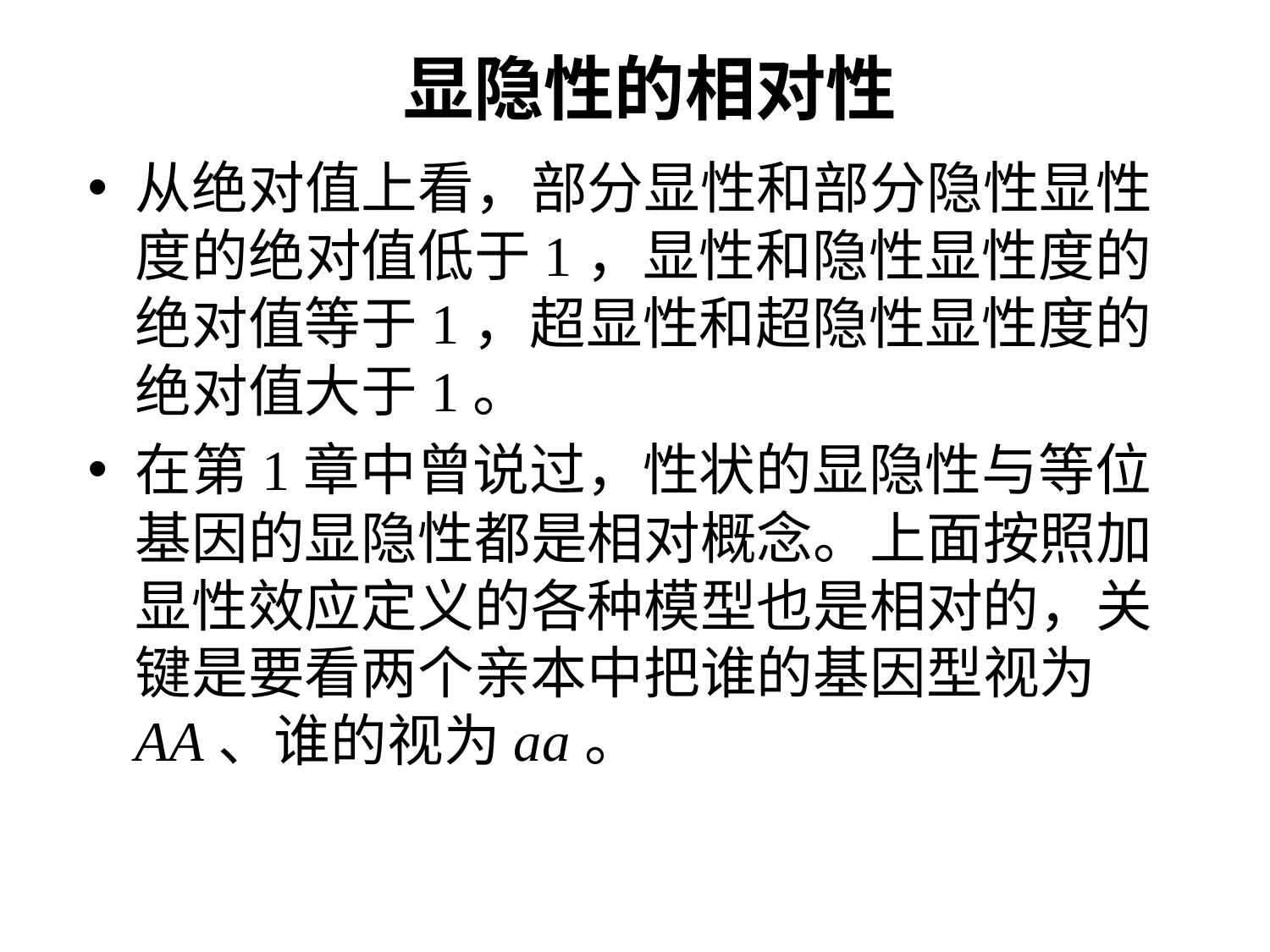

# 显隐性的相对性
从绝对值上看，部分显性和部分隐性显性度的绝对值低于1，显性和隐性显性度的绝对值等于1，超显性和超隐性显性度的绝对值大于1。
在第1章中曾说过，性状的显隐性与等位基因的显隐性都是相对概念。上面按照加显性效应定义的各种模型也是相对的，关键是要看两个亲本中把谁的基因型视为AA、谁的视为aa。